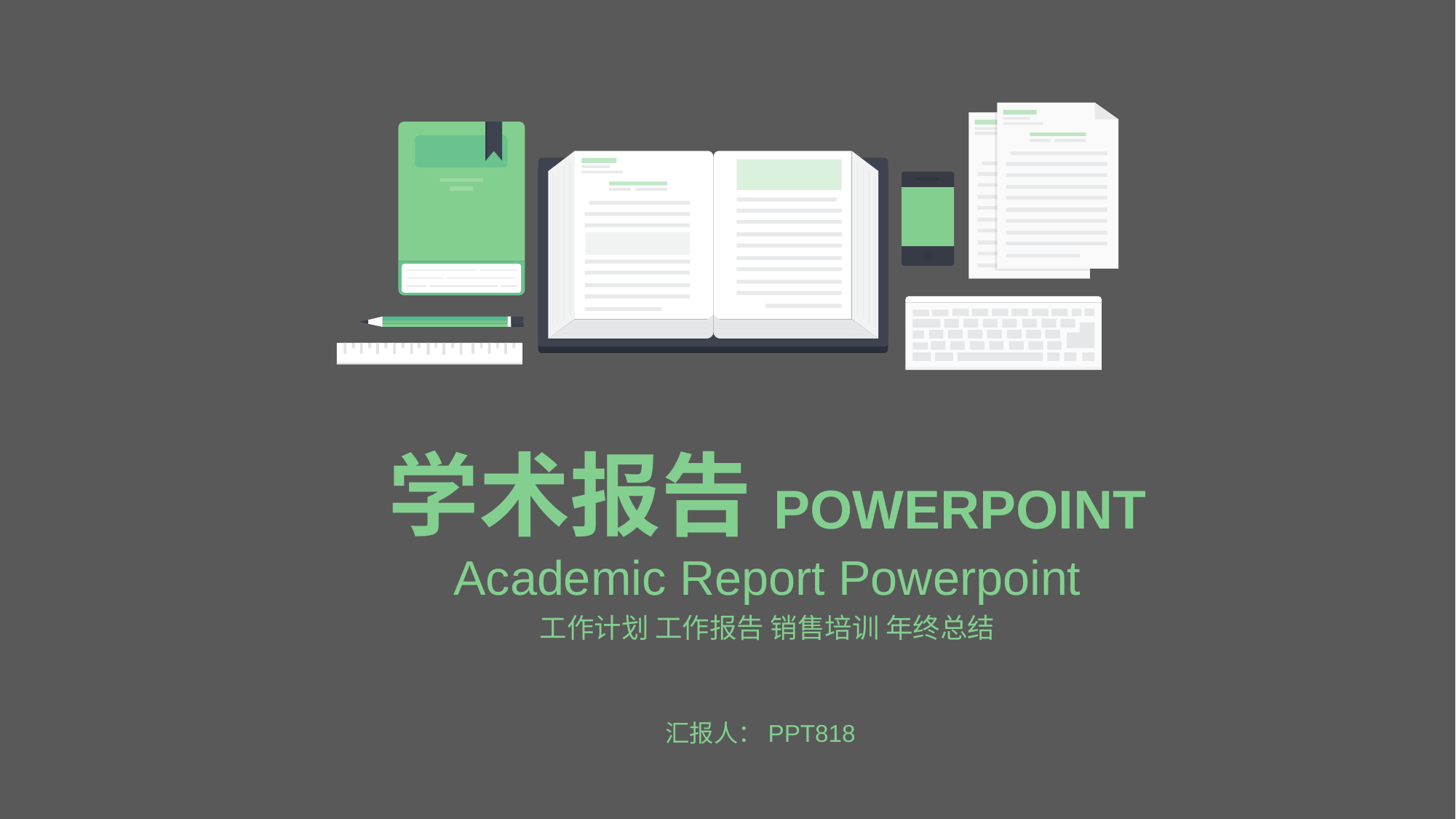

学术报告POWERPOINT
Academic Report Powerpoint
工作计划 工作报告 销售培训 年终总结
汇报人：PPT818